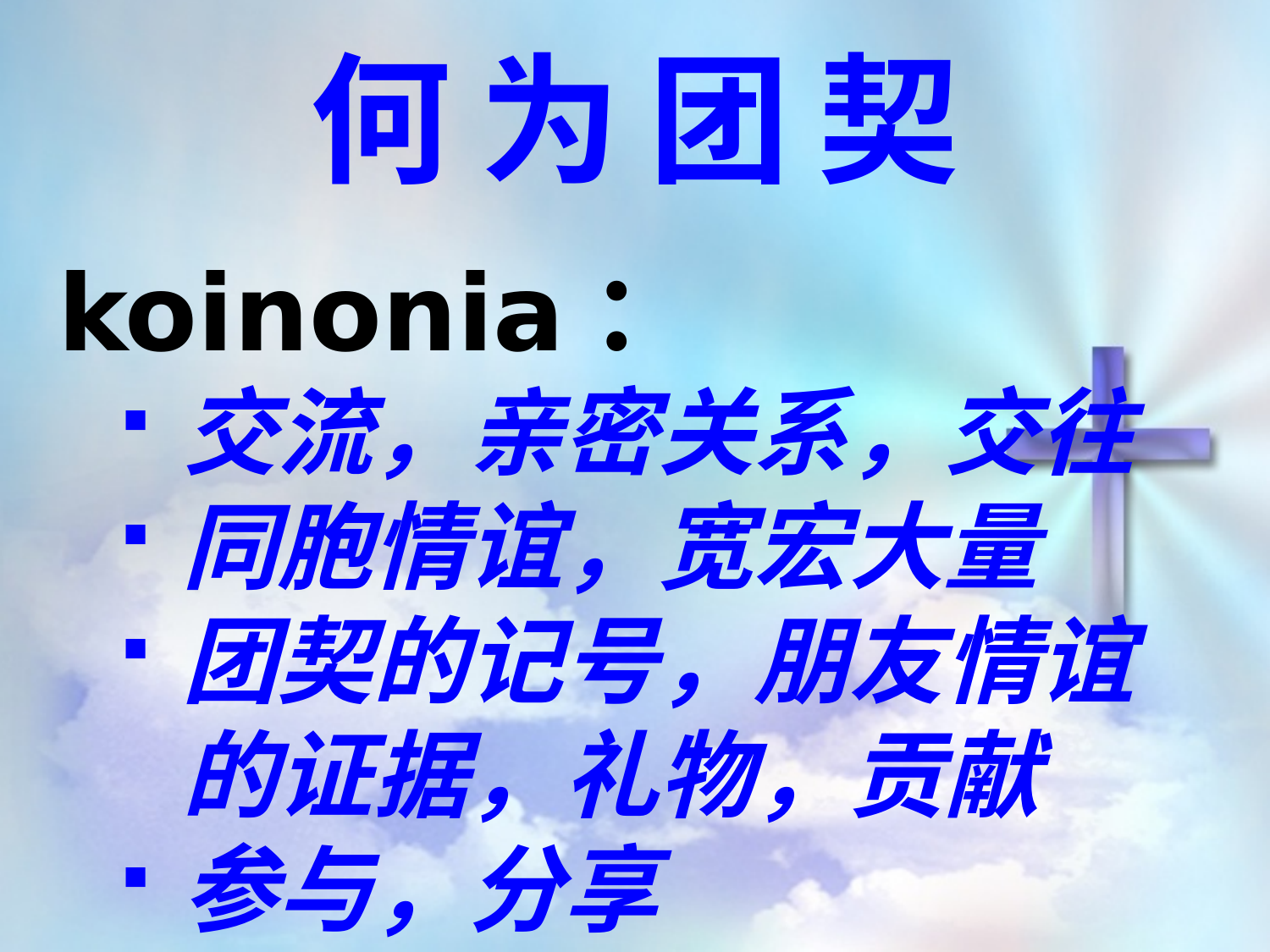

何为团契
koinonia：
交流，亲密关系，交往
同胞情谊，宽宏大量
团契的记号，朋友情谊的证据，礼物，贡献
参与，分享